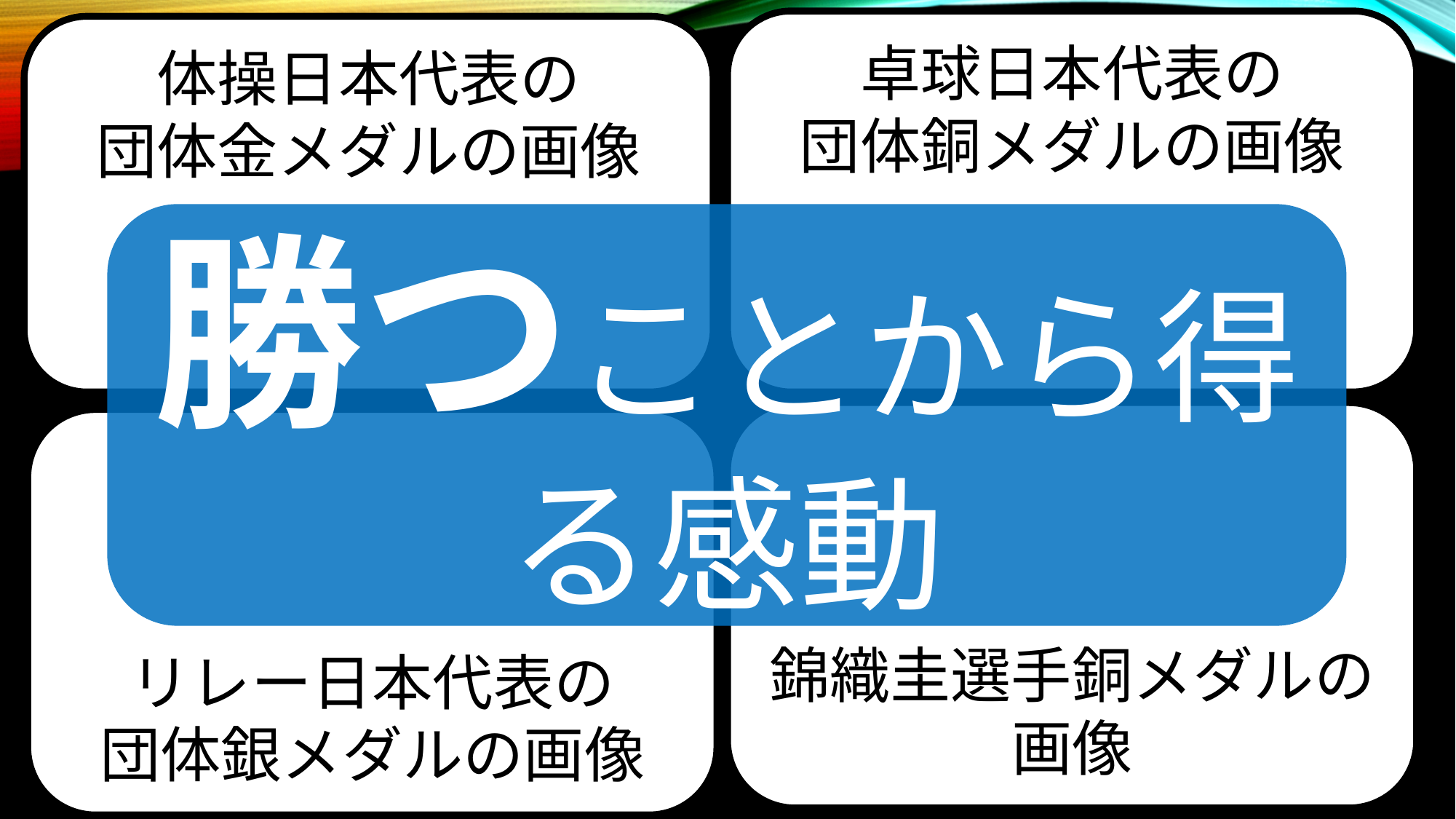

卓球日本代表の
団体銅メダルの画像
体操日本代表の
団体金メダルの画像
#
勝つことから得る感動
錦織圭選手銅メダルの画像
リレー日本代表の
団体銀メダルの画像